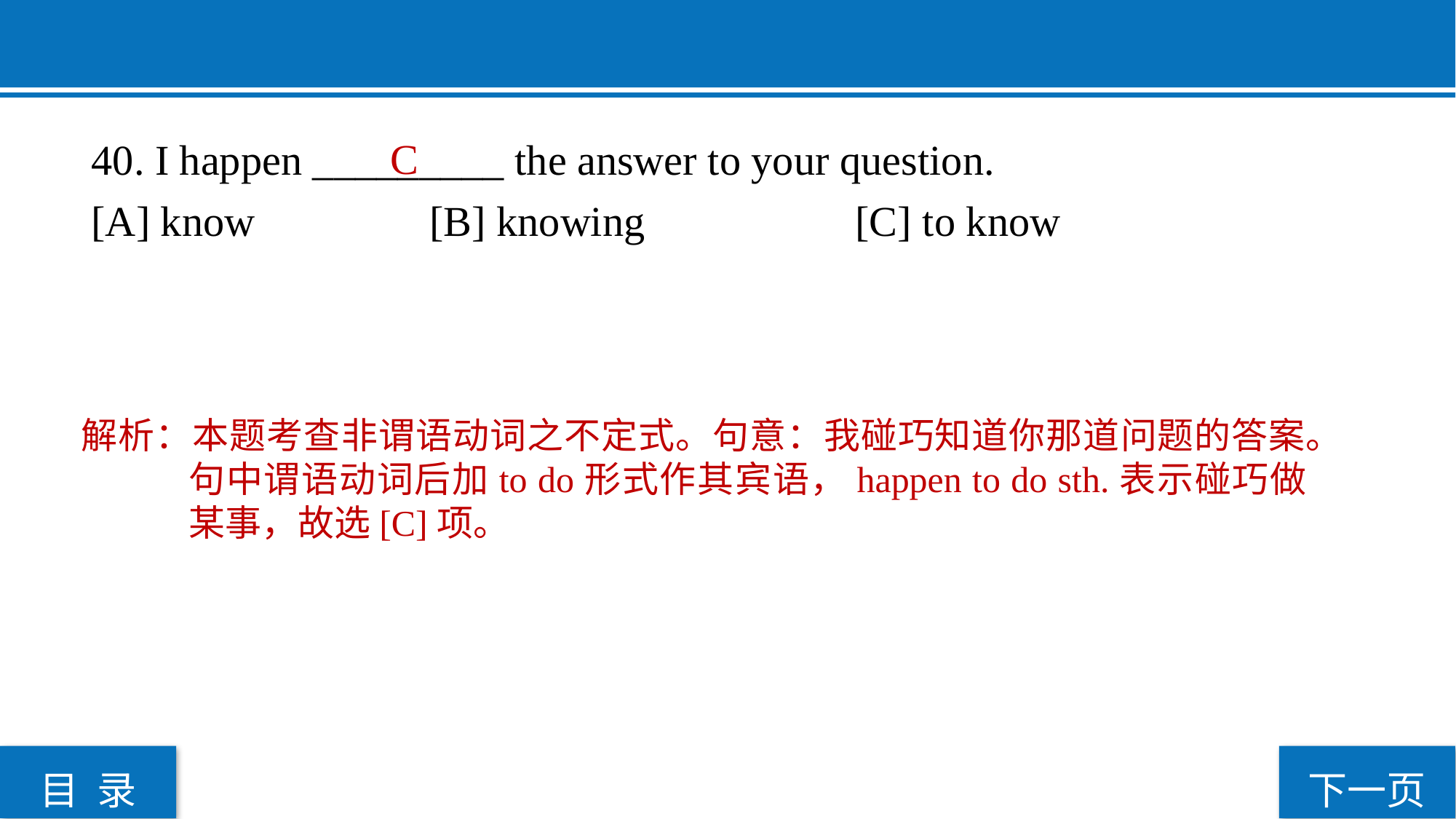

40. I happen _________ the answer to your question.
[A] know		 [B] knowing 		[C] to know
C
解析：本题考查非谓语动词之不定式。句意：我碰巧知道你那道问题的答案。句中谓语动词后加to do形式作其宾语，happen to do sth.表示碰巧做某事，故选[C]项。